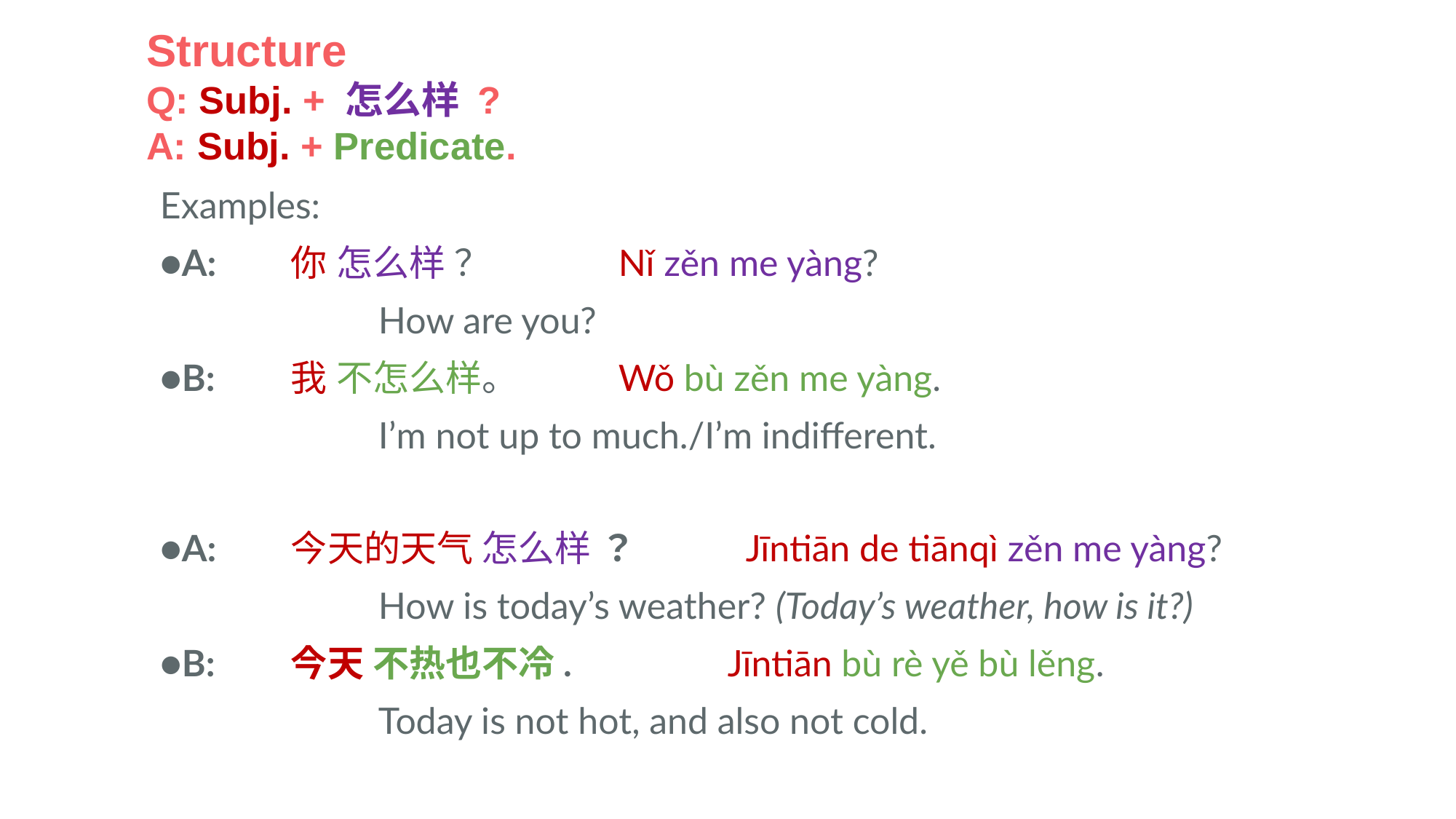

# Structure Q: Subj. + 怎么样 ? A: Subj. + Predicate.
Examples:
A: 	你 怎么样 ？		Nǐ zěn me yàng?
		How are you?
B: 	我 不怎么样。	Wǒ bù zěn me yàng.
		I’m not up to much./I’m indifferent.

A: 	今天的天气 怎么样 ？	 Jīntiān de tiānqì zěn me yàng?
		How is today’s weather? (Today’s weather, how is it?)
B:	今天 不热也不冷.		Jīntiān bù rè yě bù lěng.
		Today is not hot, and also not cold.